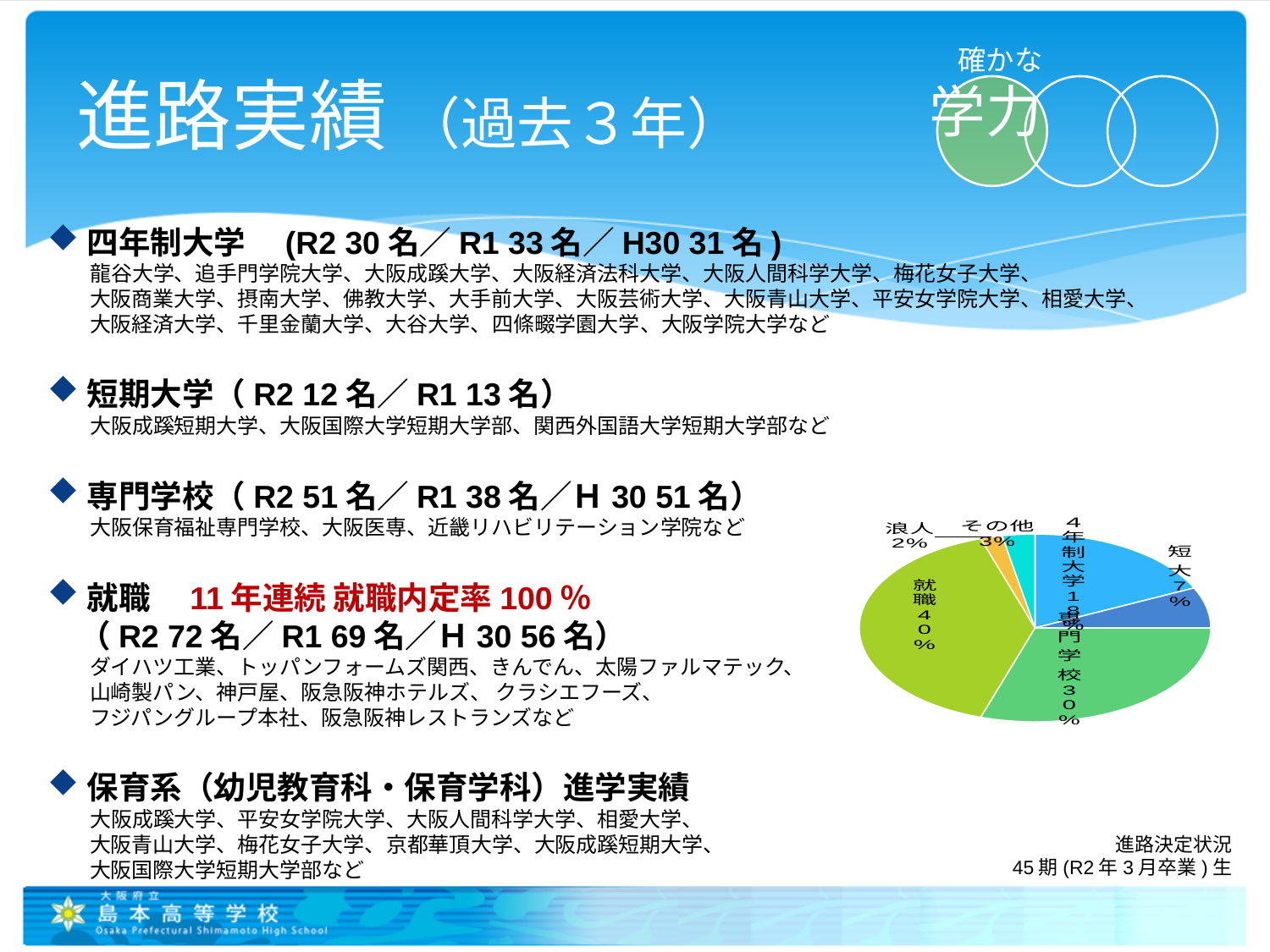

# 進路実績 （過去３年）
確かな
学力

四年制大学　(R2 30名／R1 33名／H30 31名)
　　龍谷大学、追手門学院大学、大阪成蹊大学、大阪経済法科大学、大阪人間科学大学、梅花女子大学、
　　大阪商業大学、摂南大学、佛教大学、大手前大学、大阪芸術大学、大阪青山大学、平安女学院大学、相愛大学、
　　大阪経済大学、千里金蘭大学、大谷大学、四條畷学園大学、大阪学院大学など

短期大学（R2 12名／R1 13名）
　　大阪成蹊短期大学、大阪国際大学短期大学部、関西外国語大学短期大学部など

専門学校（R2 51名／R1 38名／Ｈ30 51名）
　　大阪保育福祉専門学校、大阪医専、近畿リハビリテーション学院など

就職　11年連続 就職内定率100％
　（R2 72名／R1 69名／Ｈ30 56名）
　　ダイハツ工業、トッパンフォームズ関西、きんでん、太陽ファルマテック、
　　山崎製パン、神戸屋、阪急阪神ホテルズ、 クラシエフーズ、
　　フジパングループ本社、阪急阪神レストランズなど

保育系（幼児教育科・保育学科）進学実績
　　大阪成蹊大学、平安女学院大学、大阪人間科学大学、相愛大学、
　　大阪青山大学、梅花女子大学、京都華頂大学、大阪成蹊短期大学、
　　大阪国際大学短期大学部など

### Chart

| Category | 45期生進路状況 |
|---|---|
| ４年制大学 | 18.0 |
| 短期大学 | 7.0 |
| 専門学校 | 30.0 |
| 就職 | 40.0 |
| 浪人 | 2.0 |
| 未定 | 3.0 |
進路決定状況
45期(R2年3月卒業)生